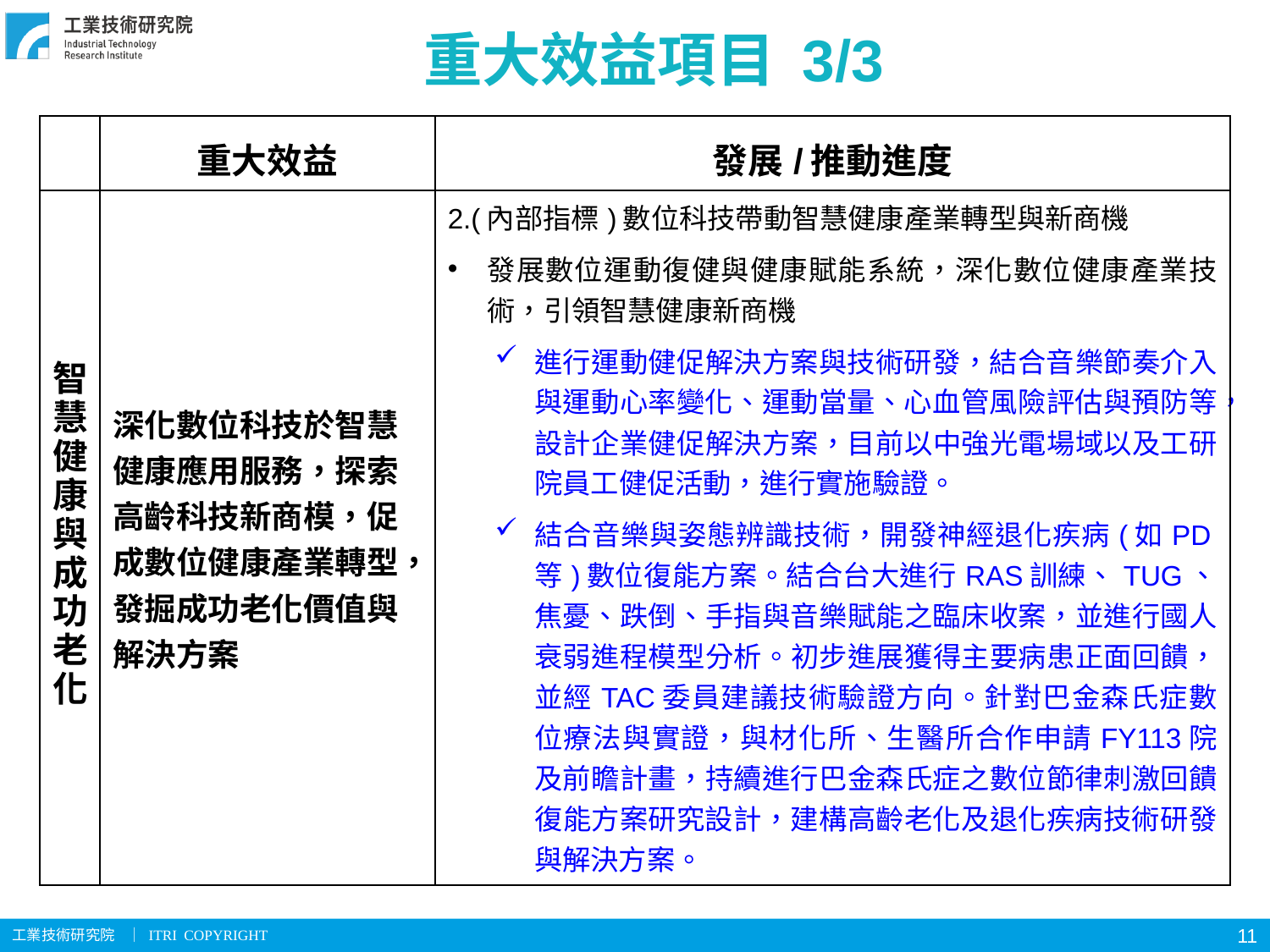

# 重大效益項目 3/3
|  | 重大效益 | 發展/推動進度 |
| --- | --- | --- |
| 智慧健康與成功老化 | 深化數位科技於智慧健康應用服務，探索高齡科技新商模，促成數位健康產業轉型，發掘成功老化價值與解決方案 | 2.(內部指標)數位科技帶動智慧健康產業轉型與新商機 發展數位運動復健與健康賦能系統，深化數位健康產業技術，引領智慧健康新商機 進行運動健促解決方案與技術研發，結合音樂節奏介入與運動心率變化、運動當量、心血管風險評估與預防等，設計企業健促解決方案，目前以中強光電場域以及工研院員工健促活動，進行實施驗證。 結合音樂與姿態辨識技術，開發神經退化疾病(如PD等)數位復能方案。結合台大進行RAS訓練、TUG、焦憂、跌倒、手指與音樂賦能之臨床收案，並進行國人衰弱進程模型分析。初步進展獲得主要病患正面回饋，並經TAC委員建議技術驗證方向。針對巴金森氏症數位療法與實證，與材化所、生醫所合作申請FY113院及前瞻計畫，持續進行巴金森氏症之數位節律刺激回饋復能方案研究設計，建構高齡老化及退化疾病技術研發與解決方案。 |